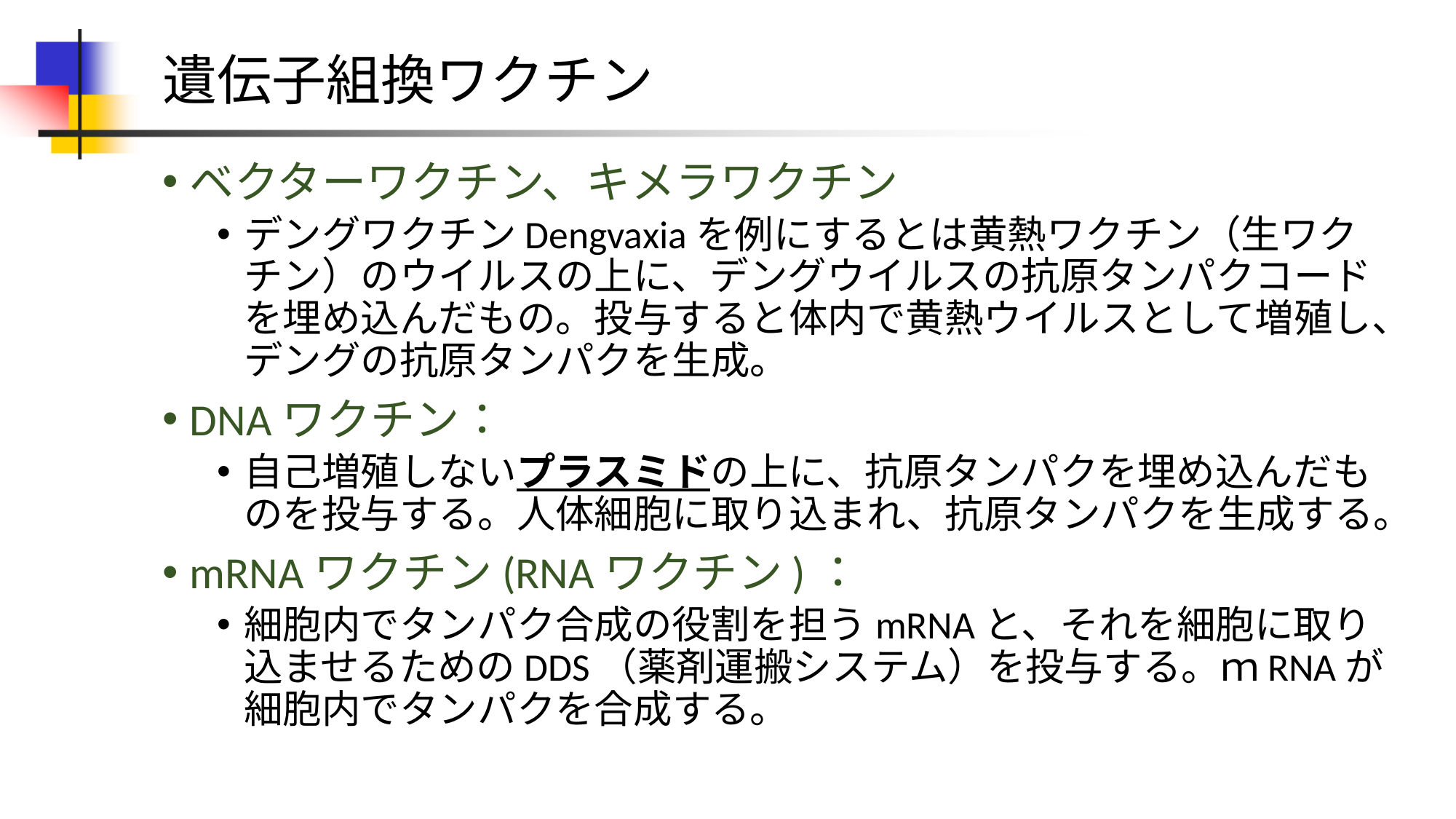

# 遺伝子組換ワクチン
ベクターワクチン、キメラワクチン
デングワクチンDengvaxiaを例にするとは黄熱ワクチン（生ワクチン）のウイルスの上に、デングウイルスの抗原タンパクコードを埋め込んだもの。投与すると体内で黄熱ウイルスとして増殖し、デングの抗原タンパクを生成。
DNAワクチン：
自己増殖しないプラスミドの上に、抗原タンパクを埋め込んだものを投与する。人体細胞に取り込まれ、抗原タンパクを生成する。
mRNAワクチン(RNAワクチン)：
細胞内でタンパク合成の役割を担うmRNAと、それを細胞に取り込ませるためのDDS（薬剤運搬システム）を投与する。ｍRNAが細胞内でタンパクを合成する。